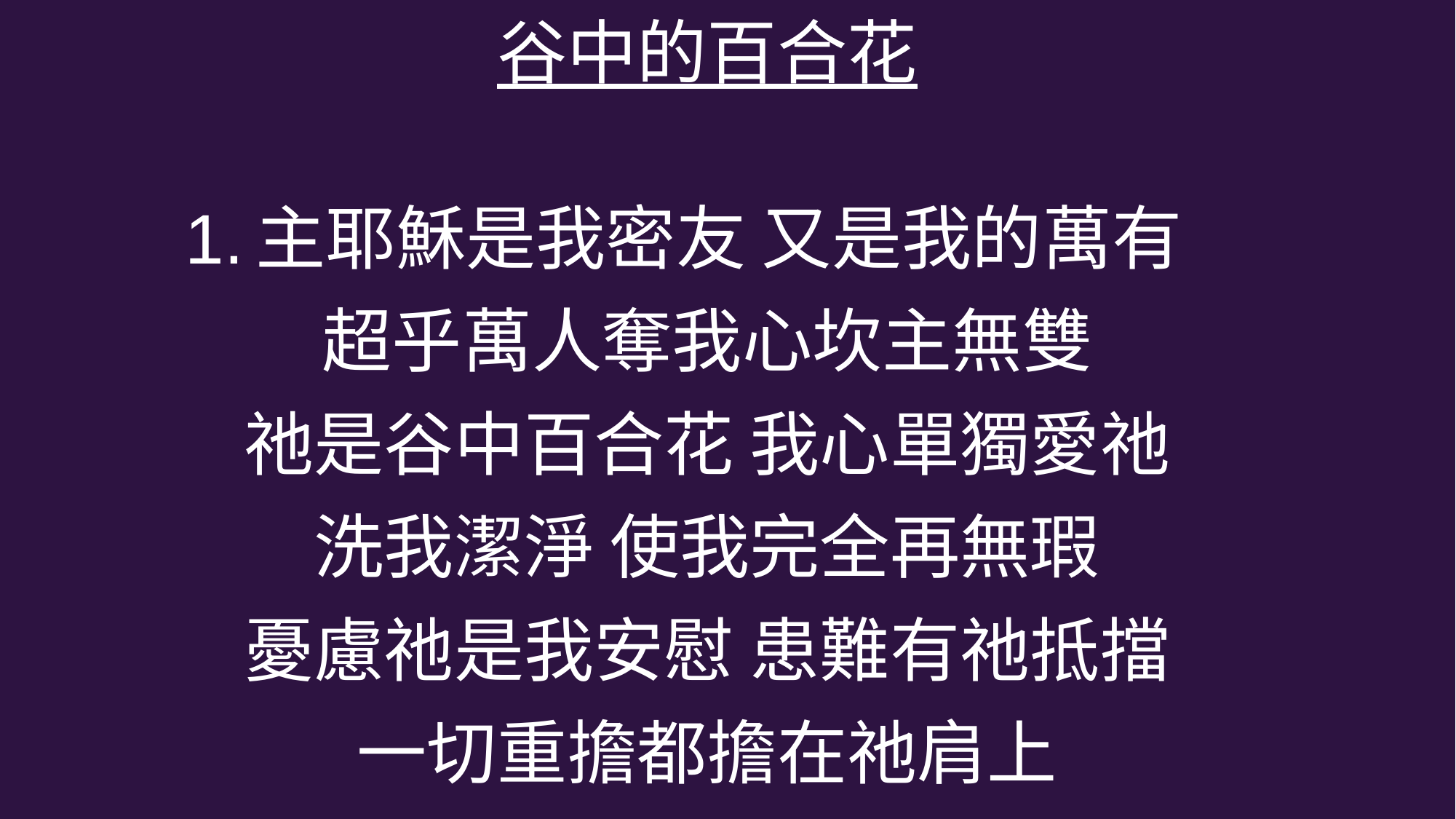

谷中的百合花

1.主耶穌是我密友 又是我的萬有
  超乎萬人奪我心坎主無雙
  祂是谷中百合花 我心單獨愛祂
  洗我潔淨 使我完全再無瑕
  憂慮祂是我安慰 患難有祂抵擋
  一切重擔都擔在祂肩上